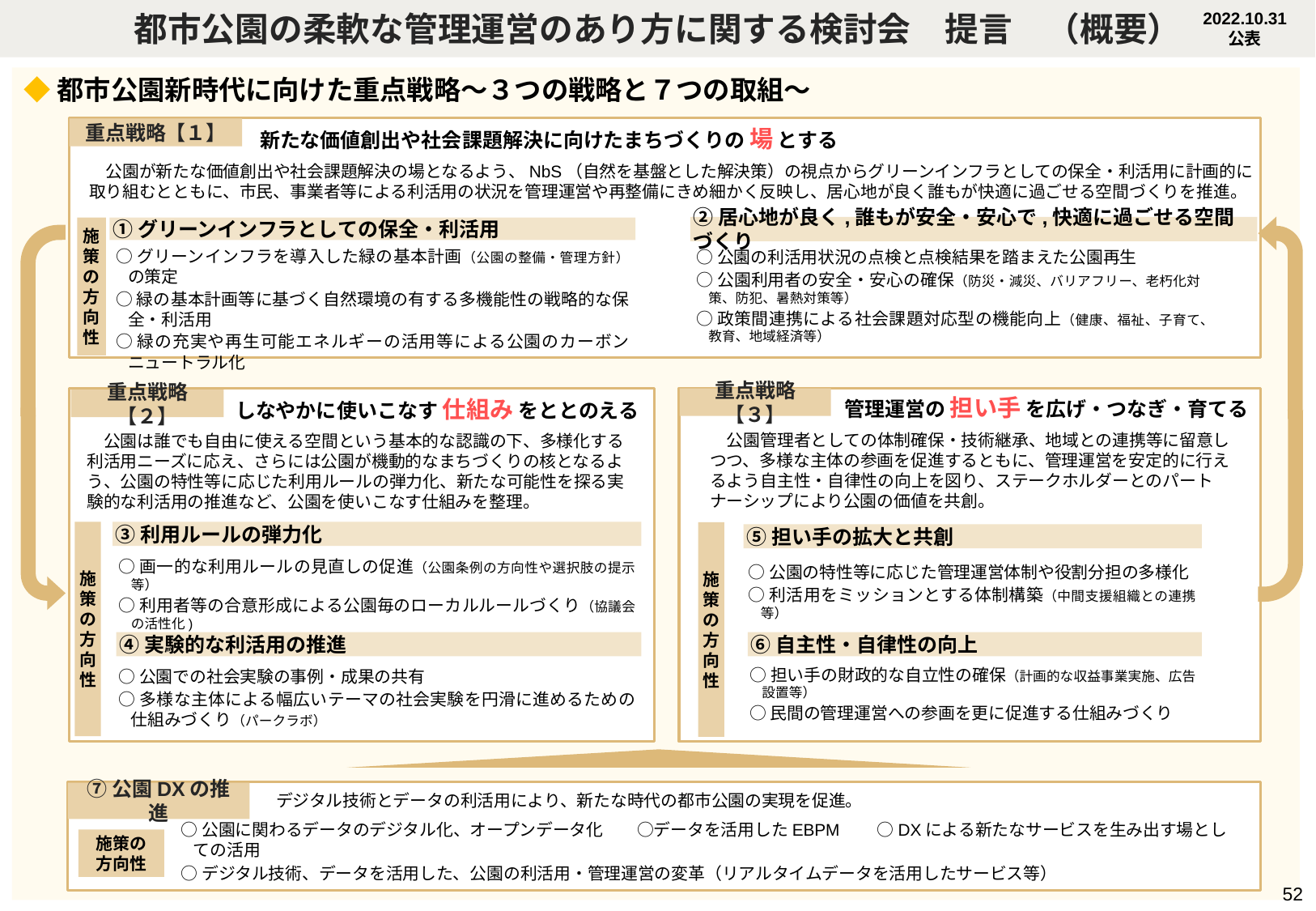

都市公園の柔軟な管理運営のあり方に関する検討会　提言　（概要）
2022.10.31
公表
◆都市公園新時代に向けた重点戦略～３つの戦略と７つの取組～
新たな価値創出や社会課題解決に向けたまちづくりの 場 とする
重点戦略【１】
　公園が新たな価値創出や社会課題解決の場となるよう、NbS（自然を基盤とした解決策）の視点からグリーンインフラとしての保全・利活用に計画的に取り組むとともに、市民、事業者等による利活用の状況を管理運営や再整備にきめ細かく反映し、居心地が良く誰もが快適に過ごせる空間づくりを推進。

②居心地が良く,誰もが安全・安心で,快適に過ごせる空間づくり
①グリーンインフラとしての保全・利活用
施策の
方向性

○グリーンインフラを導入した緑の基本計画（公園の整備・管理方針）の策定
○緑の基本計画等に基づく自然環境の有する多機能性の戦略的な保全・利活用
○緑の充実や再生可能エネルギーの活用等による公園のカーボンニュートラル化
○公園の利活用状況の点検と点検結果を踏まえた公園再生
○公園利用者の安全・安心の確保（防災・減災、バリアフリー、老朽化対策、防犯、暑熱対策等）
○政策間連携による社会課題対応型の機能向上（健康、福祉、子育て、教育、地域経済等）
管理運営の 担い手 を広げ・つなぎ・育てる

重点戦略【３】

しなやかに使いこなす 仕組み をととのえる
重点戦略【２】
　公園管理者としての体制確保・技術継承、地域との連携等に留意しつつ、多様な主体の参画を促進するともに、管理運営を安定的に行えるよう自主性・自律性の向上を図り、ステークホルダーとのパートナーシップにより公園の価値を共創。
　公園は誰でも自由に使える空間という基本的な認識の下、多様化する利活用ニーズに応え、さらには公園が機動的なまちづくりの核となるよう、公園の特性等に応じた利用ルールの弾力化、新たな可能性を探る実験的な利活用の推進など、公園を使いこなす仕組みを整理。
施策の
方向性
③利用ルールの弾力化
施策の
方向性
⑤担い手の拡大と共創
○画一的な利用ルールの見直しの促進（公園条例の方向性や選択肢の提示等）
○利用者等の合意形成による公園毎のローカルルールづくり（協議会の活性化)
○公園の特性等に応じた管理運営体制や役割分担の多様化
○利活用をミッションとする体制構築（中間支援組織との連携等）
④実験的な利活用の推進
⑥自主性・自律性の向上
○担い手の財政的な自立性の確保（計画的な収益事業実施、広告設置等）
○民間の管理運営への参画を更に促進する仕組みづくり
○公園での社会実験の事例・成果の共有
○多様な主体による幅広いテーマの社会実験を円滑に進めるための仕組みづくり（パークラボ）

⑦公園DXの推進
デジタル技術とデータの利活用により、新たな時代の都市公園の実現を促進。
施策の
方向性
○公園に関わるデータのデジタル化、オープンデータ化　　○データを活用したEBPM　　○DXによる新たなサービスを生み出す場としての活用
○デジタル技術、データを活用した、公園の利活用・管理運営の変革（リアルタイムデータを活用したサービス等）

52